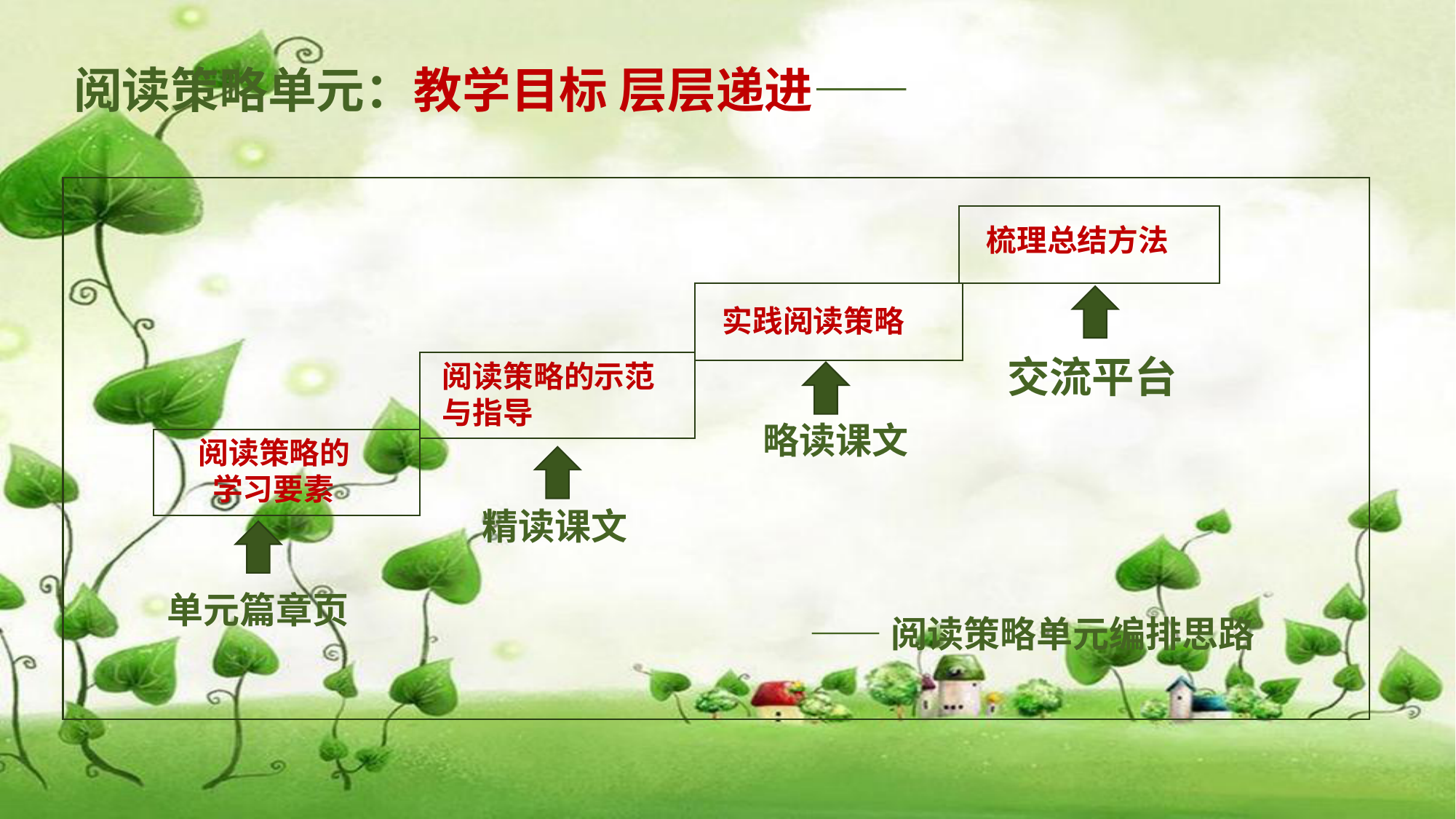

阅读策略单元：教学目标 层层递进——

梳理总结方法

  实践阅读策略
交流平台

阅读策略的示范与指导

略读课文
阅读策略的
 学习要素

精读课文

单元篇章页
——阅读策略单元编排思路